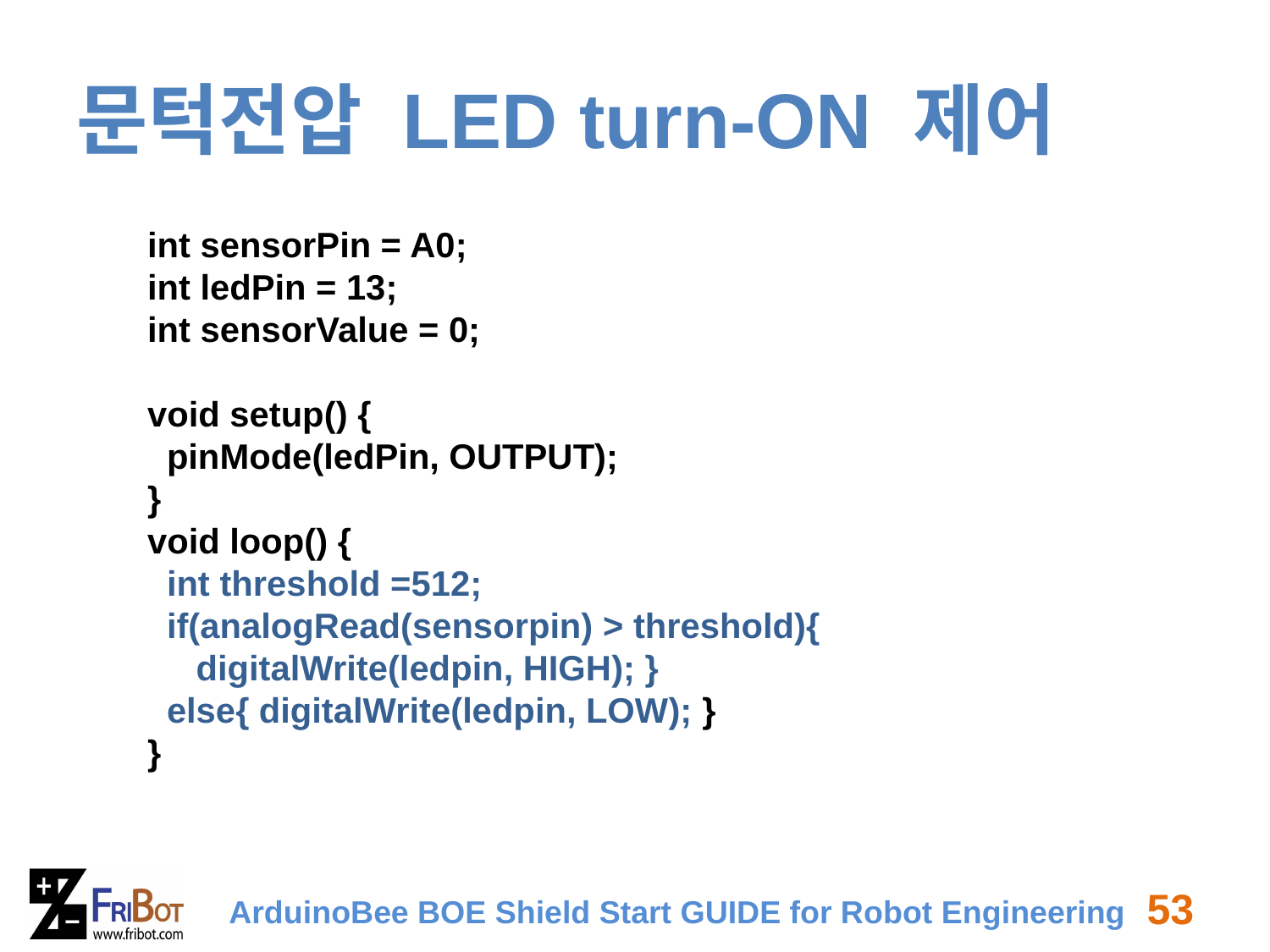

# 문턱전압 LED turn-ON 제어
int sensorPin = A0;
int ledPin = 13;
int sensorValue = 0;

void setup() {
  pinMode(ledPin, OUTPUT);
}
void loop() {
  int threshold =512;
  if(analogRead(sensorpin) > threshold){
     digitalWrite(ledpin, HIGH); }
  else{ digitalWrite(ledpin, LOW); }
}
53